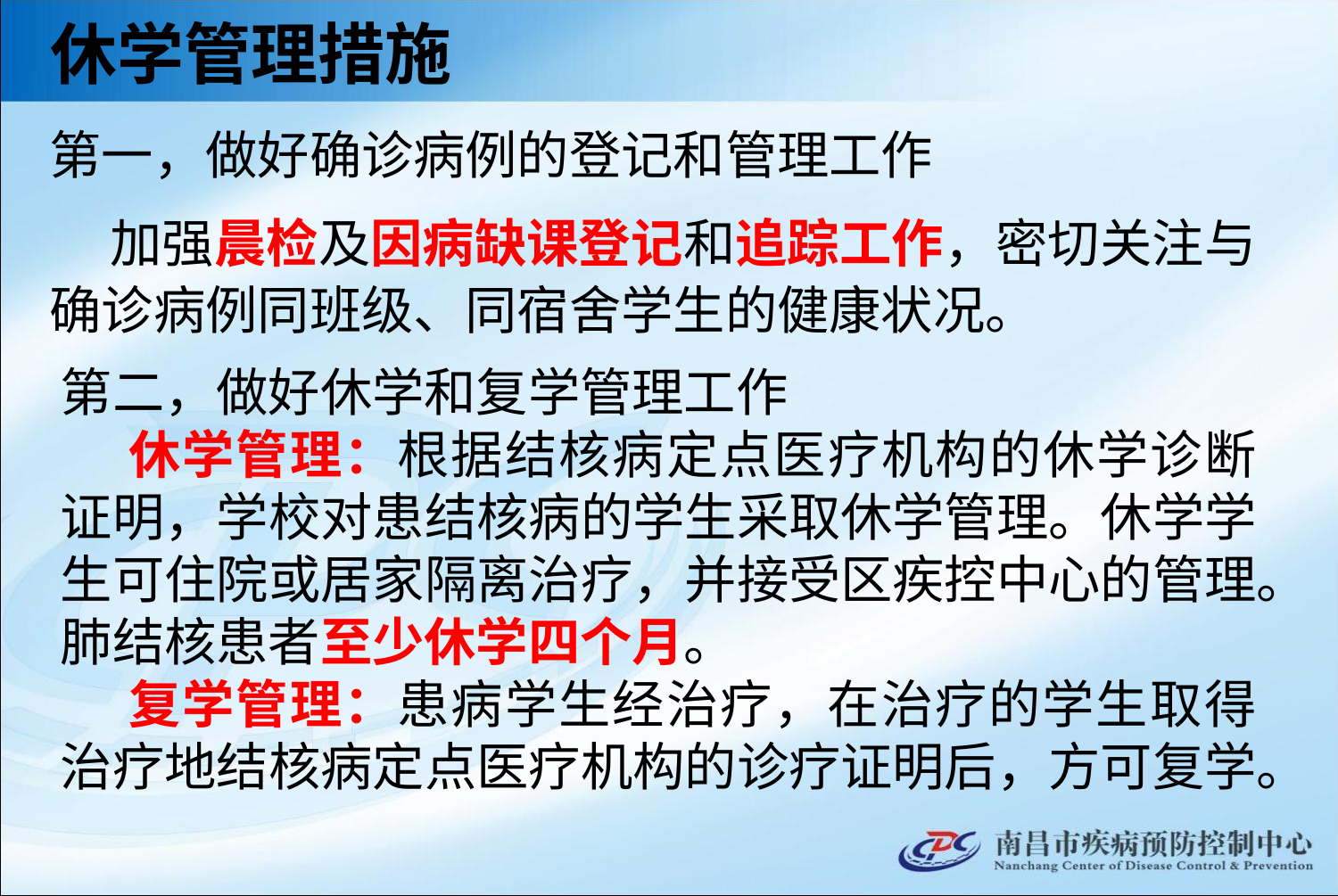

#

休学管理措施
第一，做好确诊病例的登记和管理工作
    加强晨检及因病缺课登记和追踪工作，密切关注与确诊病例同班级、同宿舍学生的健康状况。
第二，做好休学和复学管理工作
    休学管理：根据结核病定点医疗机构的休学诊断证明，学校对患结核病的学生采取休学管理。休学学生可住院或居家隔离治疗，并接受区疾控中心的管理。肺结核患者至少休学四个月。
    复学管理：患病学生经治疗，在治疗的学生取得治疗地结核病定点医疗机构的诊疗证明后，方可复学。